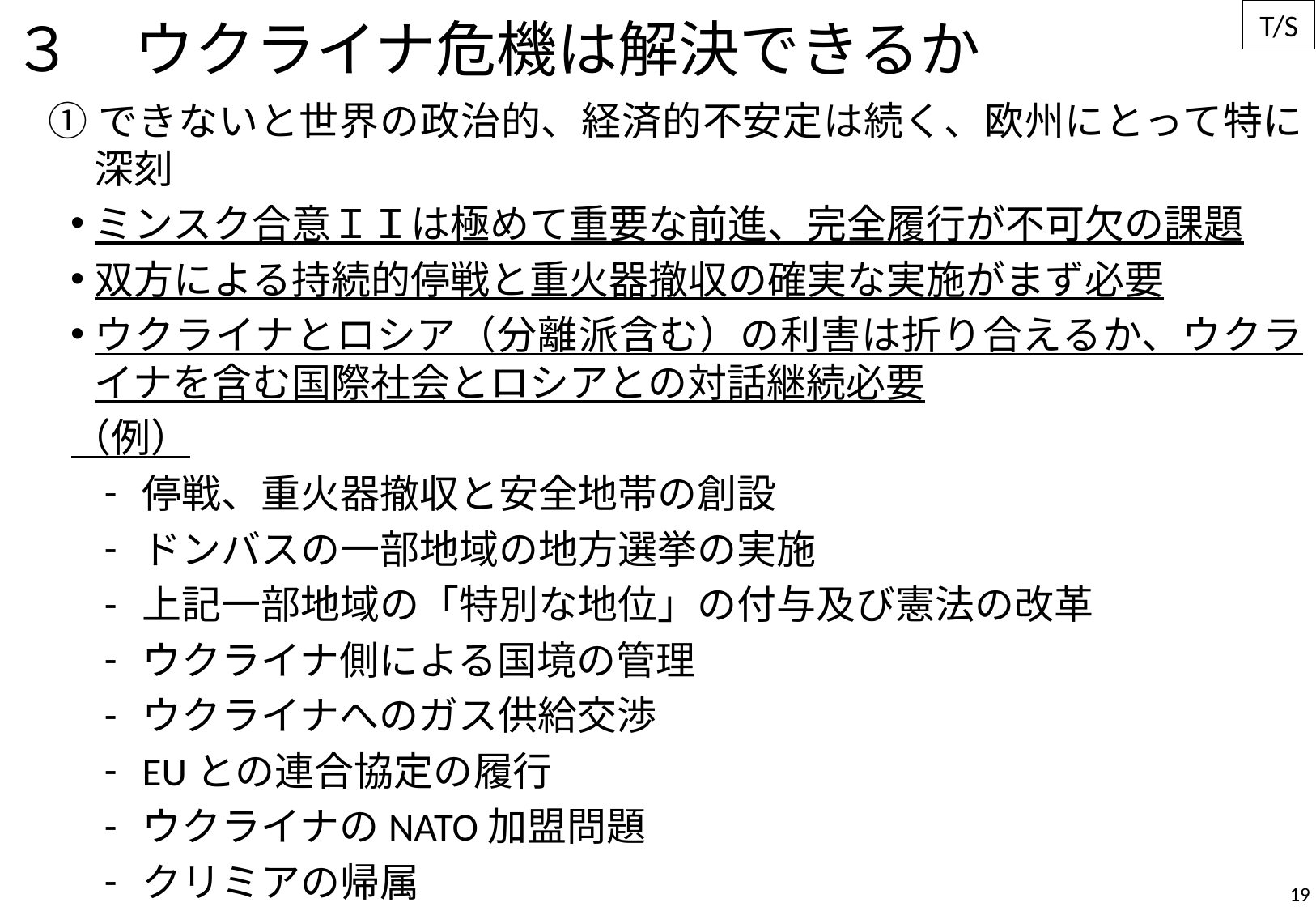

# ３　ウクライナ危機は解決できるか
①できないと世界の政治的、経済的不安定は続く、欧州にとって特に深刻
ミンスク合意ＩＩは極めて重要な前進、完全履行が不可欠の課題
双方による持続的停戦と重火器撤収の確実な実施がまず必要
ウクライナとロシア（分離派含む）の利害は折り合えるか、ウクライナを含む国際社会とロシアとの対話継続必要
（例）
停戦、重火器撤収と安全地帯の創設
ドンバスの一部地域の地方選挙の実施
上記一部地域の「特別な地位」の付与及び憲法の改革
ウクライナ側による国境の管理
ウクライナへのガス供給交渉
EUとの連合協定の履行
ウクライナのNATO加盟問題
クリミアの帰属
19